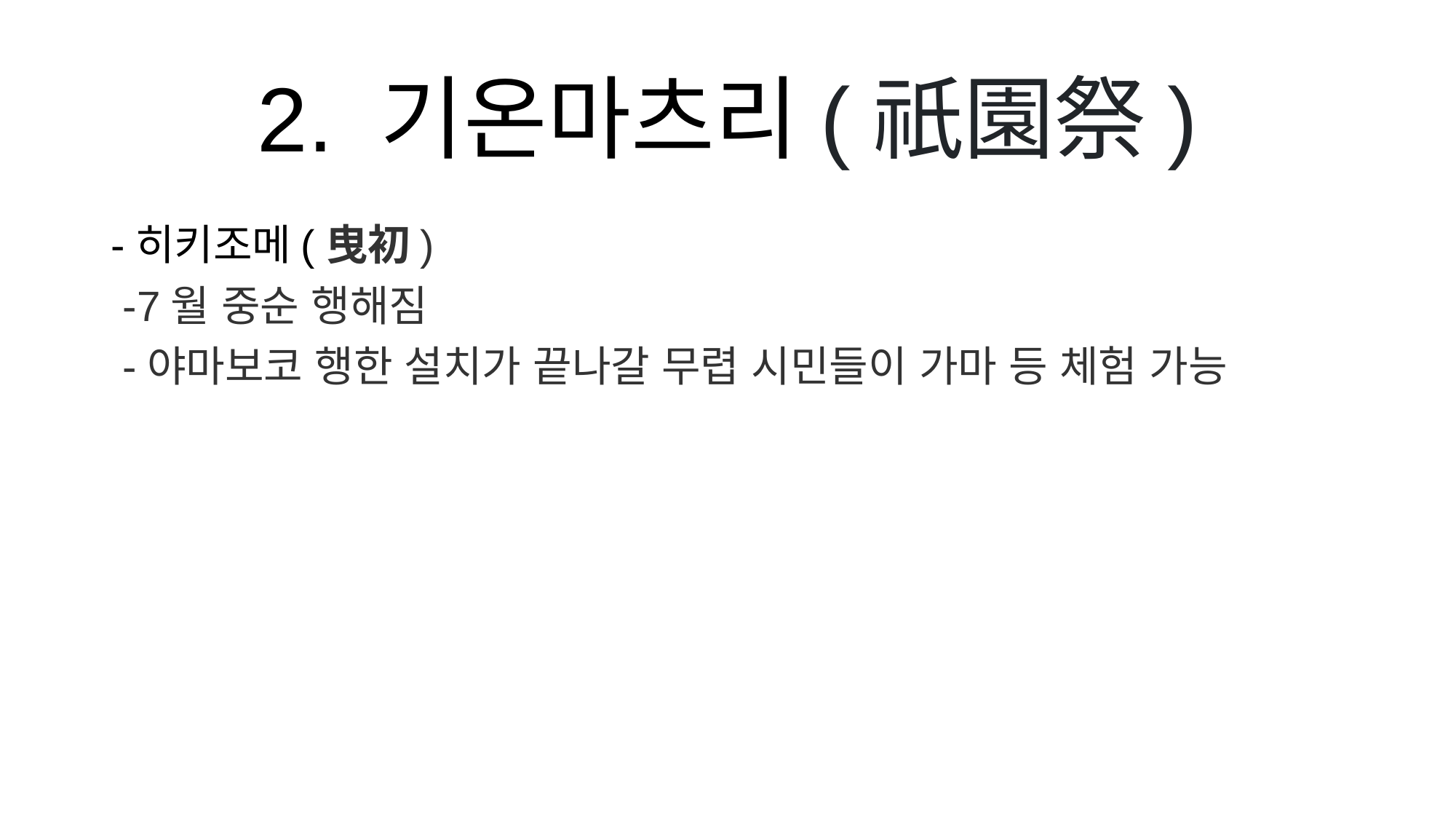

# 2. 기온마츠리(祇園祭)
-히키조메(曳初)
 -7월 중순 행해짐
 -야마보코 행한 설치가 끝나갈 무렵 시민들이 가마 등 체험 가능